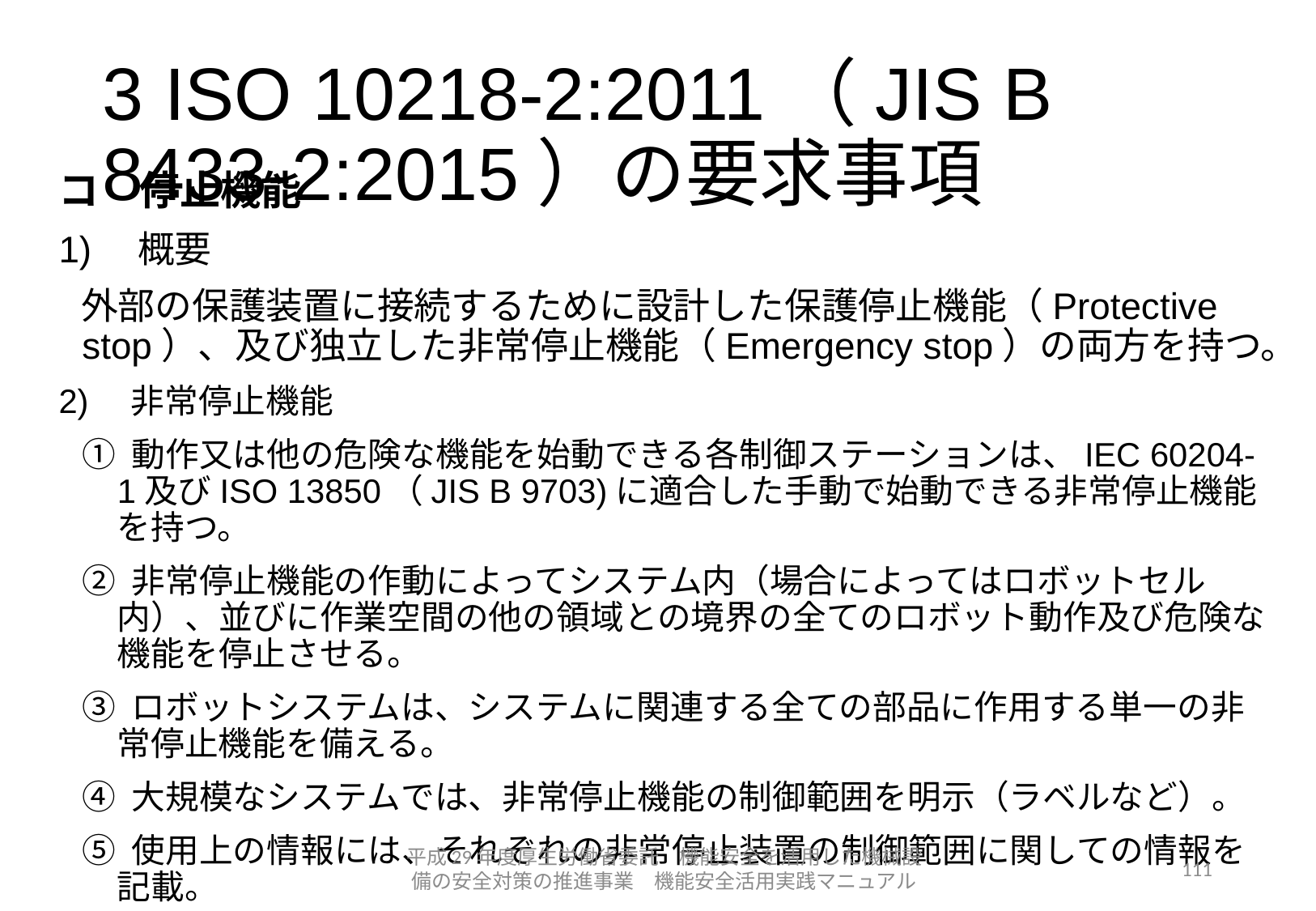

# 3 ISO 10218-2:2011（JIS B 8433-2:2015）の要求事項
コ　停止機能
1)　概要
外部の保護装置に接続するために設計した保護停止機能（Protective stop）、及び独立した非常停止機能（Emergency stop）の両方を持つ。
2)　非常停止機能
① 動作又は他の危険な機能を始動できる各制御ステーションは、IEC 60204-1及びISO 13850（JIS B 9703)に適合した手動で始動できる非常停止機能を持つ。
② 非常停止機能の作動によってシステム内（場合によってはロボットセル内）、並びに作業空間の他の領域との境界の全てのロボット動作及び危険な機能を停止させる。
③ ロボットシステムは、システムに関連する全ての部品に作用する単一の非常停止機能を備える。
④ 大規模なシステムでは、非常停止機能の制御範囲を明示（ラベルなど）。
⑤ 使用上の情報には、それぞれの非常停止装置の制御範囲に関しての情報を記載。
⑥ 非常停止機能は、リスクアセスメントによって他の性能基準が適切と決定している場合以外は、前記イの3）で 規定している要求事項に適合。
平成29年度厚生労働省委託　機能安全を活用した機械設備の安全対策の推進事業　機能安全活用実践マニュアル
111